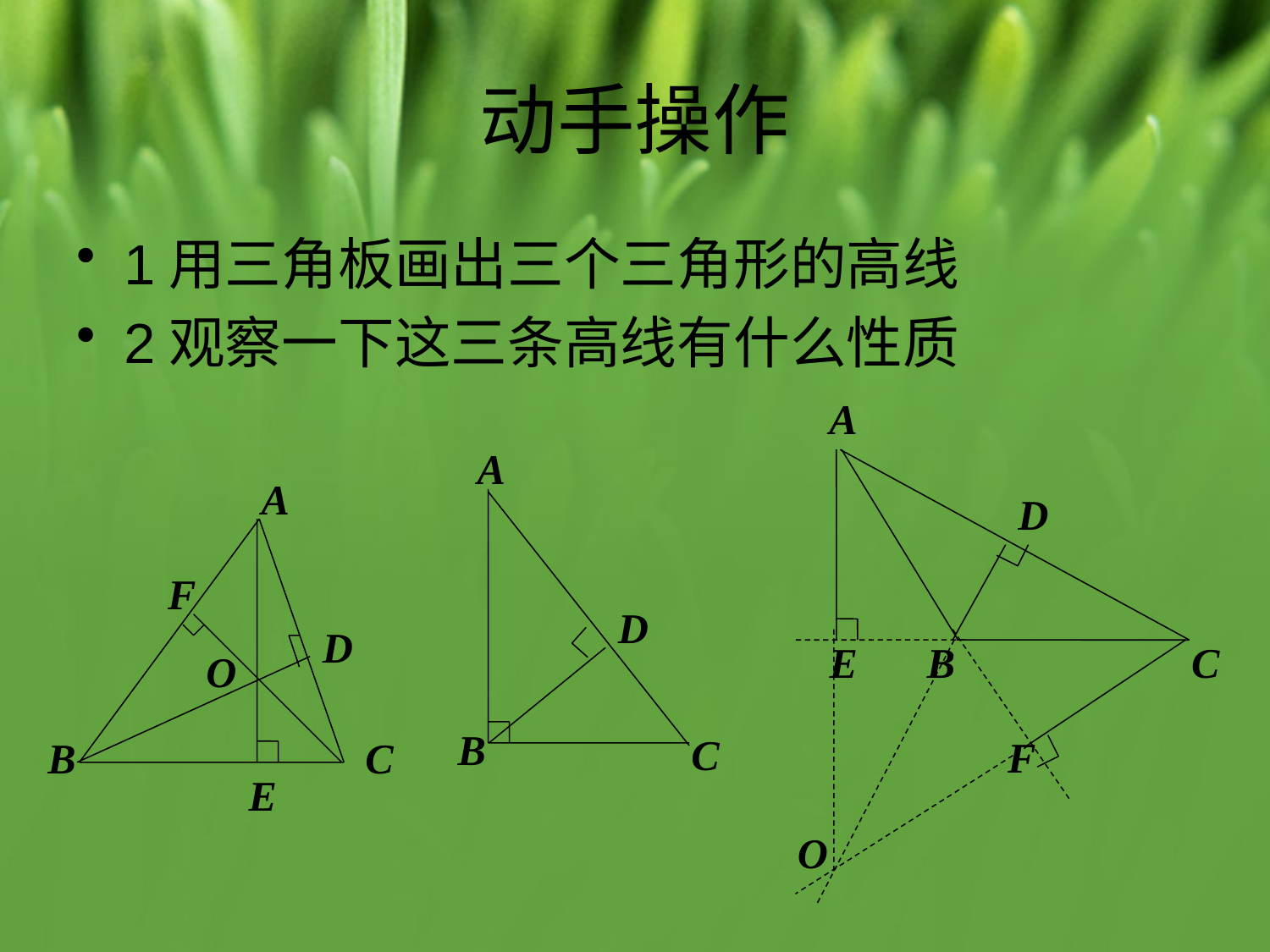

# 动手操作
1用三角板画出三个三角形的高线
2观察一下这三条高线有什么性质
A

B
C

D

E

F

O
A

B

C
D

A

B
C

F

D

E

O